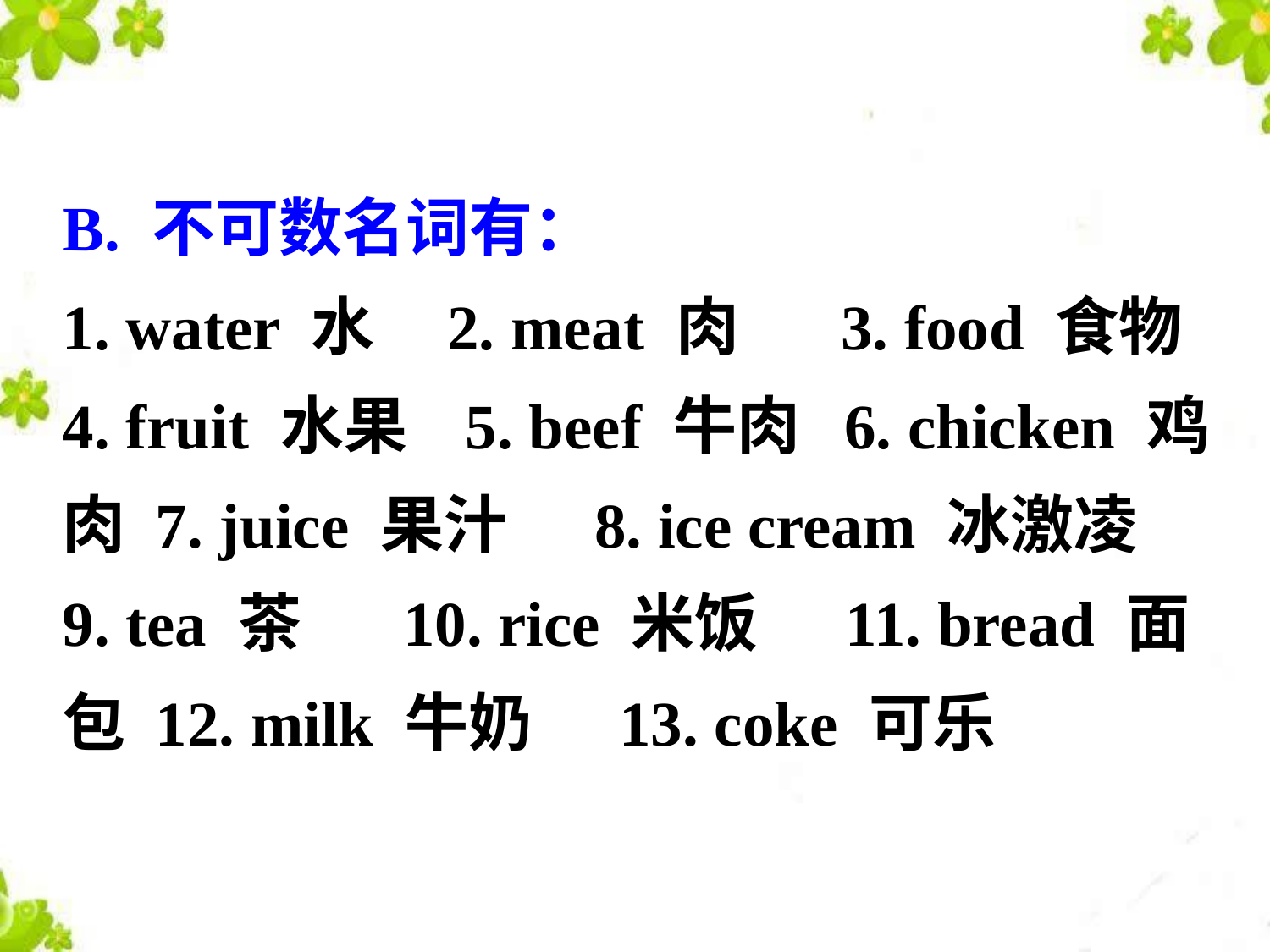

B. 不可数名词有：
1. water 水    2. meat 肉      3. food 食物
4. fruit 水果   5. beef 牛肉  6. chicken 鸡肉 7. juice 果汁     8. ice cream 冰激凌
9. tea 茶      10. rice 米饭     11. bread 面包 12. milk 牛奶     13. coke 可乐